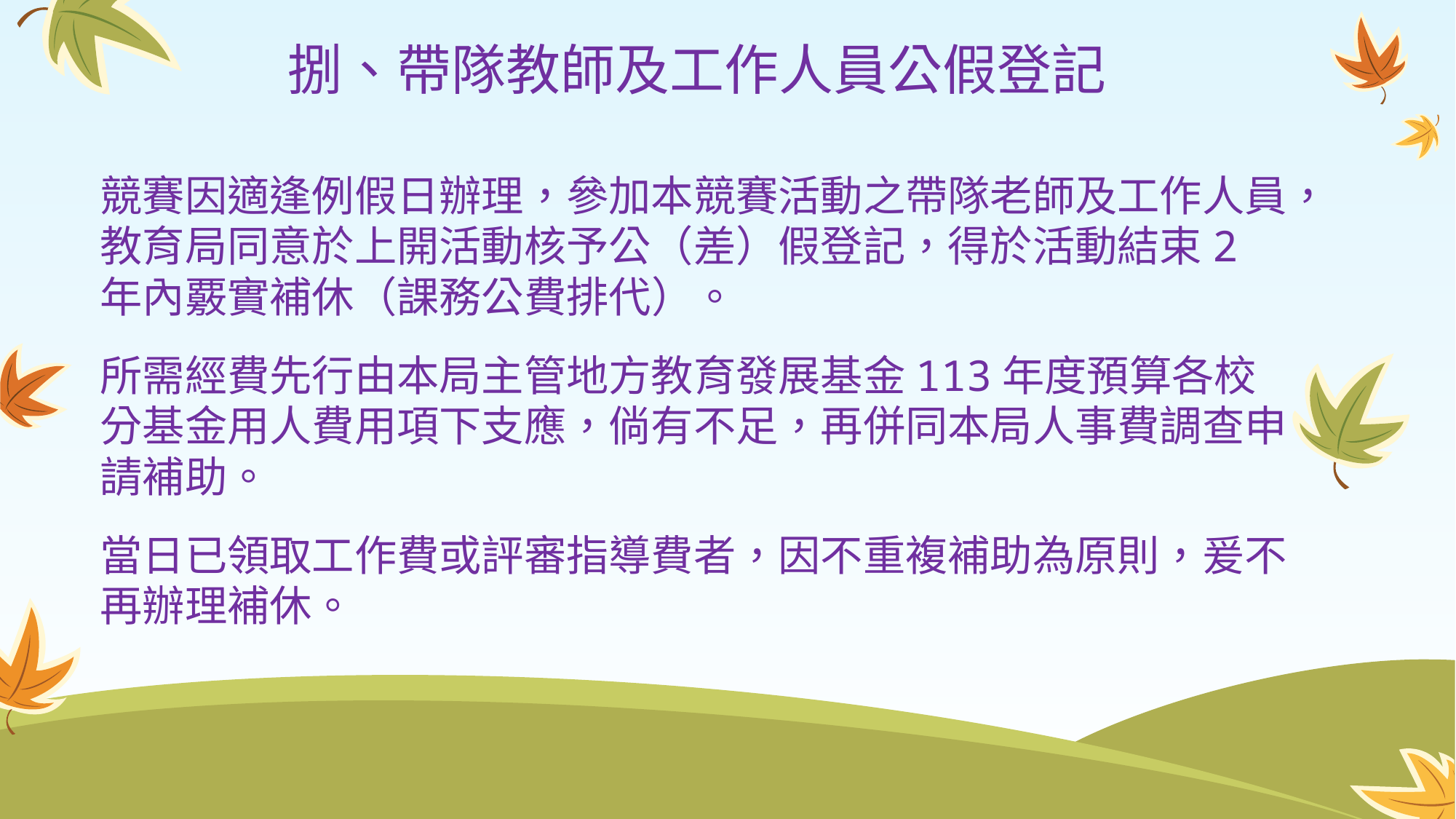

# 捌、帶隊教師及工作人員公假登記
競賽因適逢例假日辦理，參加本競賽活動之帶隊老師及工作人員，教育局同意於上開活動核予公（差）假登記，得於活動結束2年內覈實補休（課務公費排代）。
所需經費先行由本局主管地方教育發展基金113年度預算各校分基金用人費用項下支應，倘有不足，再併同本局人事費調查申請補助。
當日已領取工作費或評審指導費者，因不重複補助為原則，爰不再辦理補休。